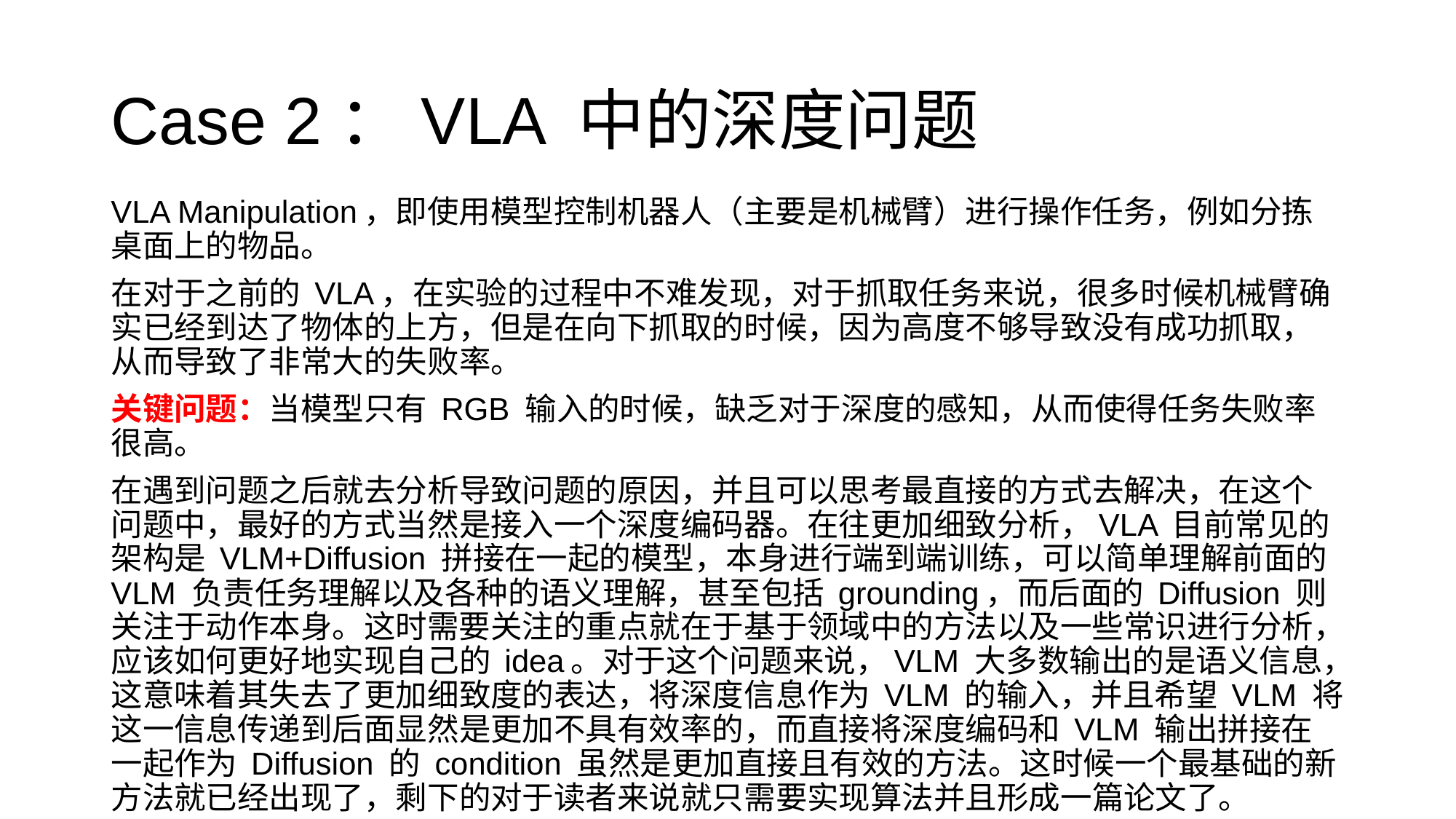

# Case 2：VLA 中的深度问题
VLA Manipulation，即使用模型控制机器人（主要是机械臂）进行操作任务，例如分拣桌面上的物品。
在对于之前的 VLA，在实验的过程中不难发现，对于抓取任务来说，很多时候机械臂确实已经到达了物体的上方，但是在向下抓取的时候，因为高度不够导致没有成功抓取，从而导致了非常大的失败率。
关键问题：当模型只有 RGB 输入的时候，缺乏对于深度的感知，从而使得任务失败率很高。
在遇到问题之后就去分析导致问题的原因，并且可以思考最直接的方式去解决，在这个问题中，最好的方式当然是接入一个深度编码器。在往更加细致分析，VLA 目前常见的架构是 VLM+Diffusion 拼接在一起的模型，本身进行端到端训练，可以简单理解前面的 VLM 负责任务理解以及各种的语义理解，甚至包括 grounding，而后面的 Diffusion 则关注于动作本身。这时需要关注的重点就在于基于领域中的方法以及一些常识进行分析，应该如何更好地实现自己的 idea。对于这个问题来说，VLM 大多数输出的是语义信息，这意味着其失去了更加细致度的表达，将深度信息作为 VLM 的输入，并且希望 VLM 将这一信息传递到后面显然是更加不具有效率的，而直接将深度编码和 VLM 输出拼接在一起作为 Diffusion 的 condition 虽然是更加直接且有效的方法。这时候一个最基础的新方法就已经出现了，剩下的对于读者来说就只需要实现算法并且形成一篇论文了。